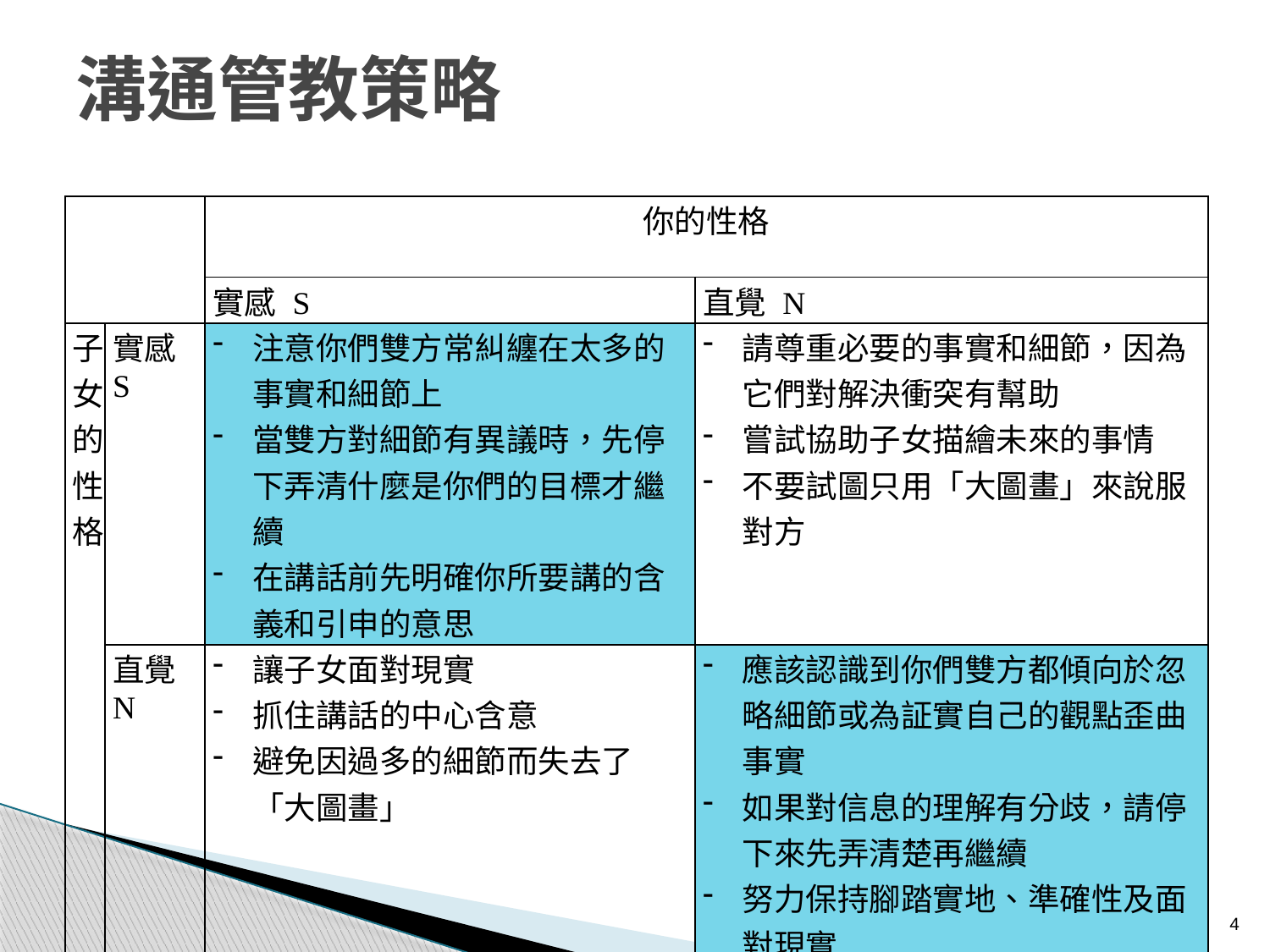

# 溝通管教策略
|  |  | 你的性格 |  |
| --- | --- | --- | --- |
|  |  | 實感 S | 直覺 N |
| 子女的性格 | 實感 S | 注意你們雙方常糾纏在太多的事實和細節上 當雙方對細節有異議時，先停下弄清什麼是你們的目標才繼續 在講話前先明確你所要講的含義和引申的意思 | 請尊重必要的事實和細節，因為它們對解決衝突有幫助 嘗試協助子女描繪未來的事情 不要試圖只用「大圖畫」來說服對方 |
|  | 直覺 N | 讓子女面對現實 抓住講話的中心含意 避免因過多的細節而失去了「大圖畫」 | 應該認識到你們雙方都傾向於忽略細節或為証實自己的觀點歪曲事實 如果對信息的理解有分歧，請停下來先弄清楚再繼續 努力保持腳踏實地、準確性及面對現實 |
4